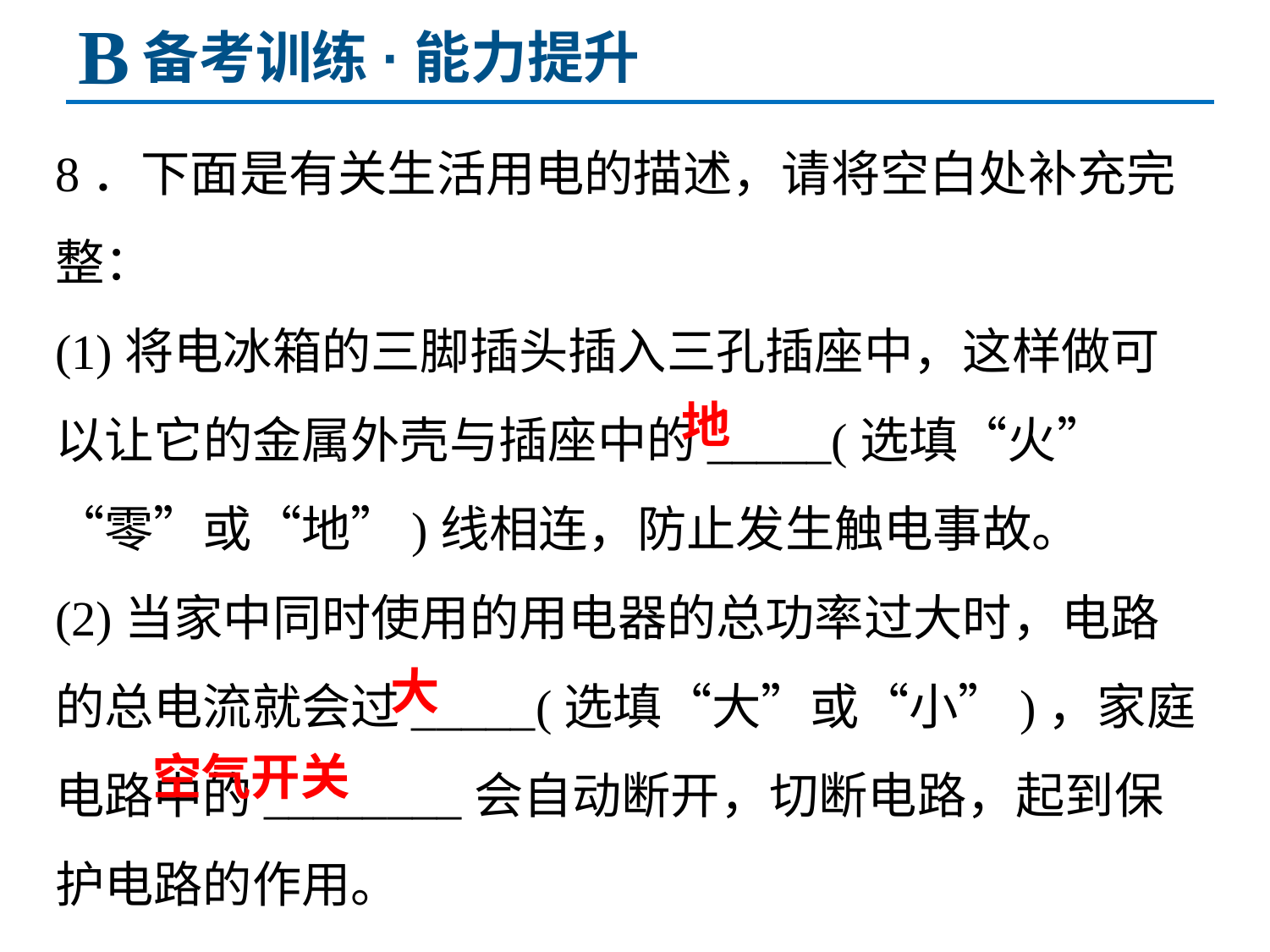

B
备考训练·能力提升
8．下面是有关生活用电的描述，请将空白处补充完整：
(1)将电冰箱的三脚插头插入三孔插座中，这样做可以让它的金属外壳与插座中的_____(选填“火”“零”或“地”)线相连，防止发生触电事故。
(2)当家中同时使用的用电器的总功率过大时，电路的总电流就会过_____(选填“大”或“小”)，家庭电路中的________会自动断开，切断电路，起到保护电路的作用。
地
大
空气开关